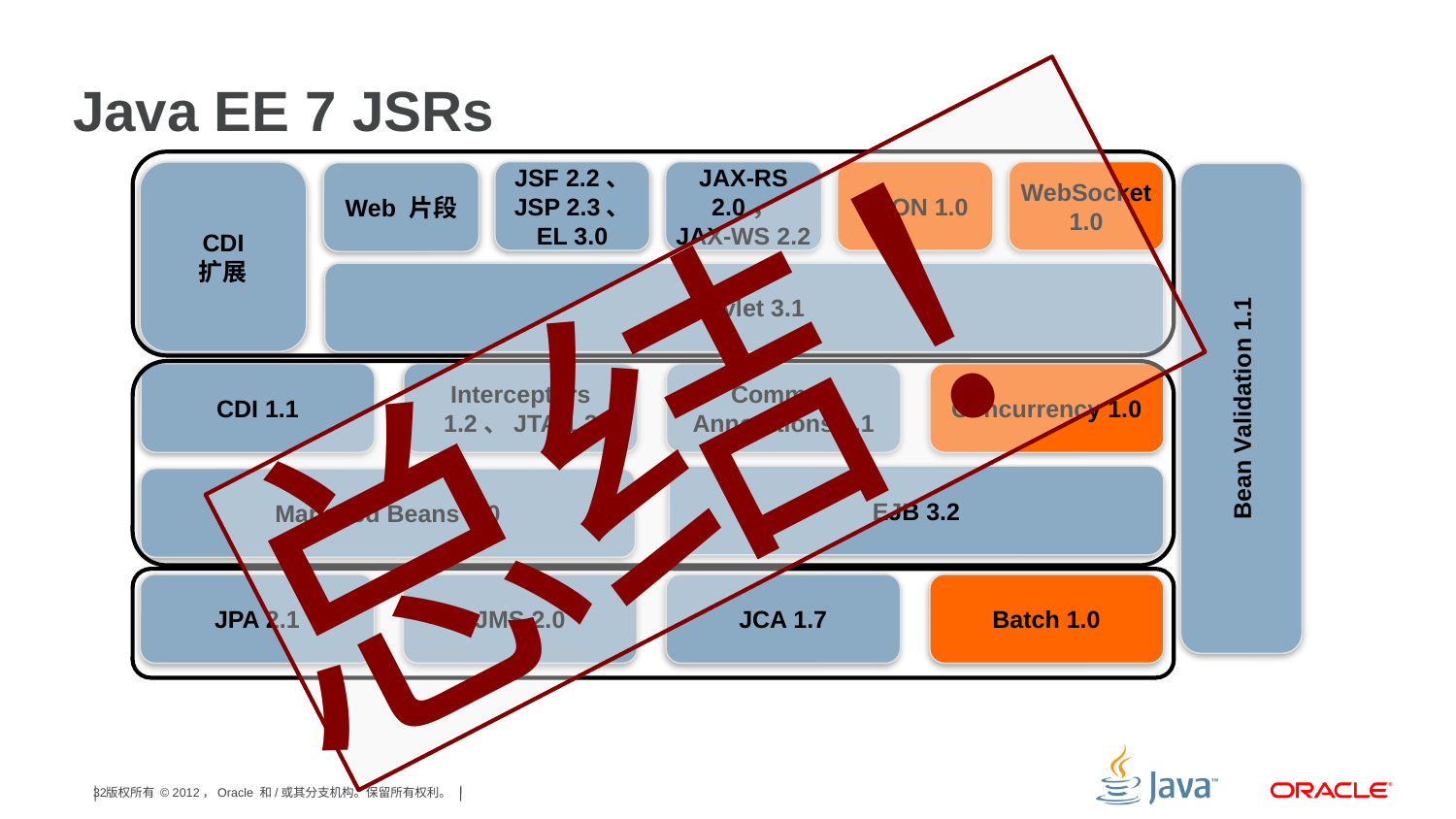

# Java EE 7 JSRs

JSF 2.2、
JSP 2.3、
EL 3.0
JAX-RS 2.0，
JAX-WS 2.2
JSON 1.0
WebSocket 1.0
CDI
扩展
Web 片段
Bean Validation 1.1
总结！

Servlet 3.1

CDI 1.1
Interceptors
1.2、JTA 1.2
Common Annotations 1.1
Concurrency 1.0
EJB 3.2
Managed Beans 1.0

JPA 2.1
JMS 2.0
JCA 1.7
Batch 1.0